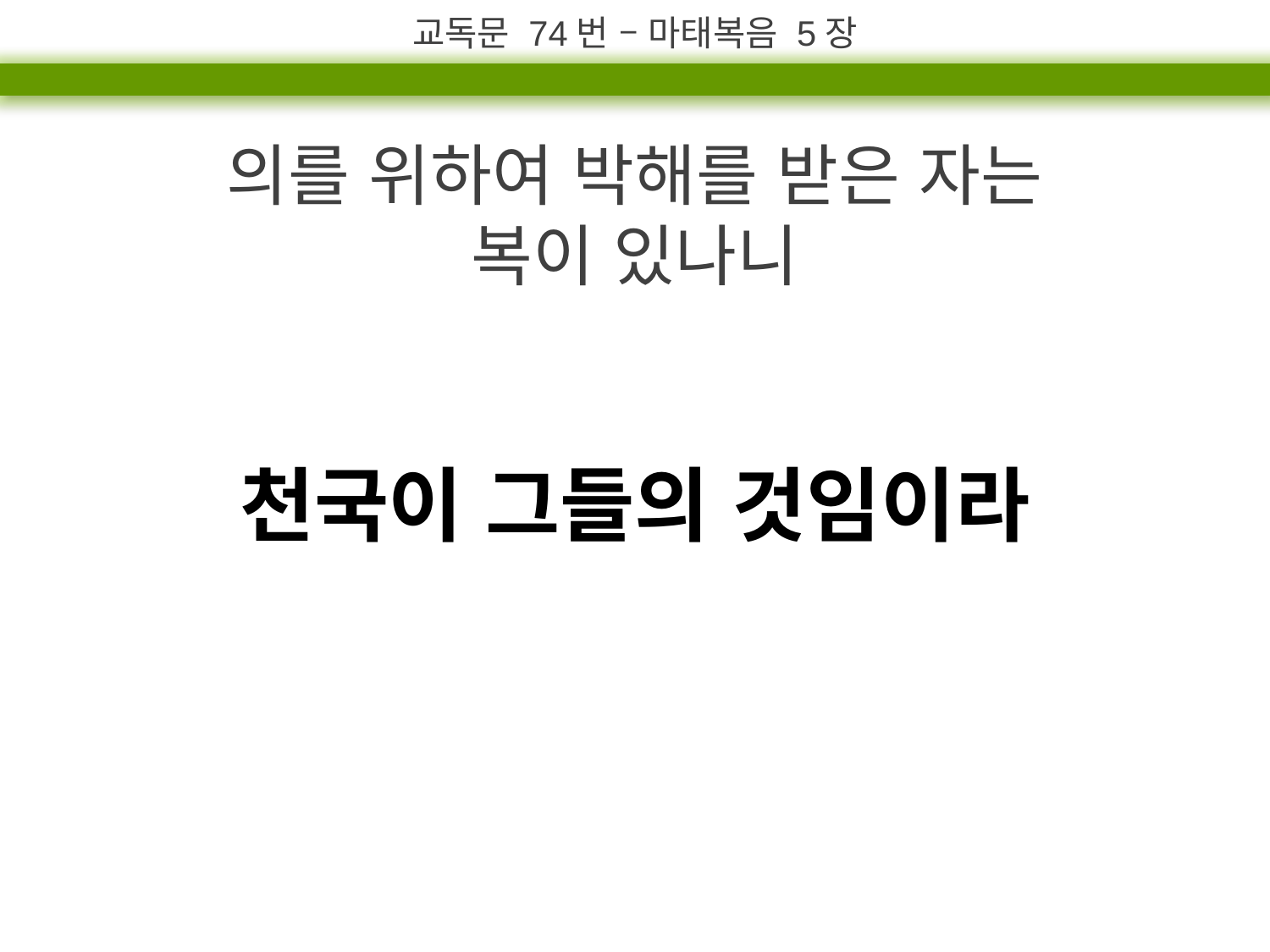

교독문 74번 – 마태복음 5장

의를 위하여 박해를 받은 자는
복이 있나니
천국이 그들의 것임이라